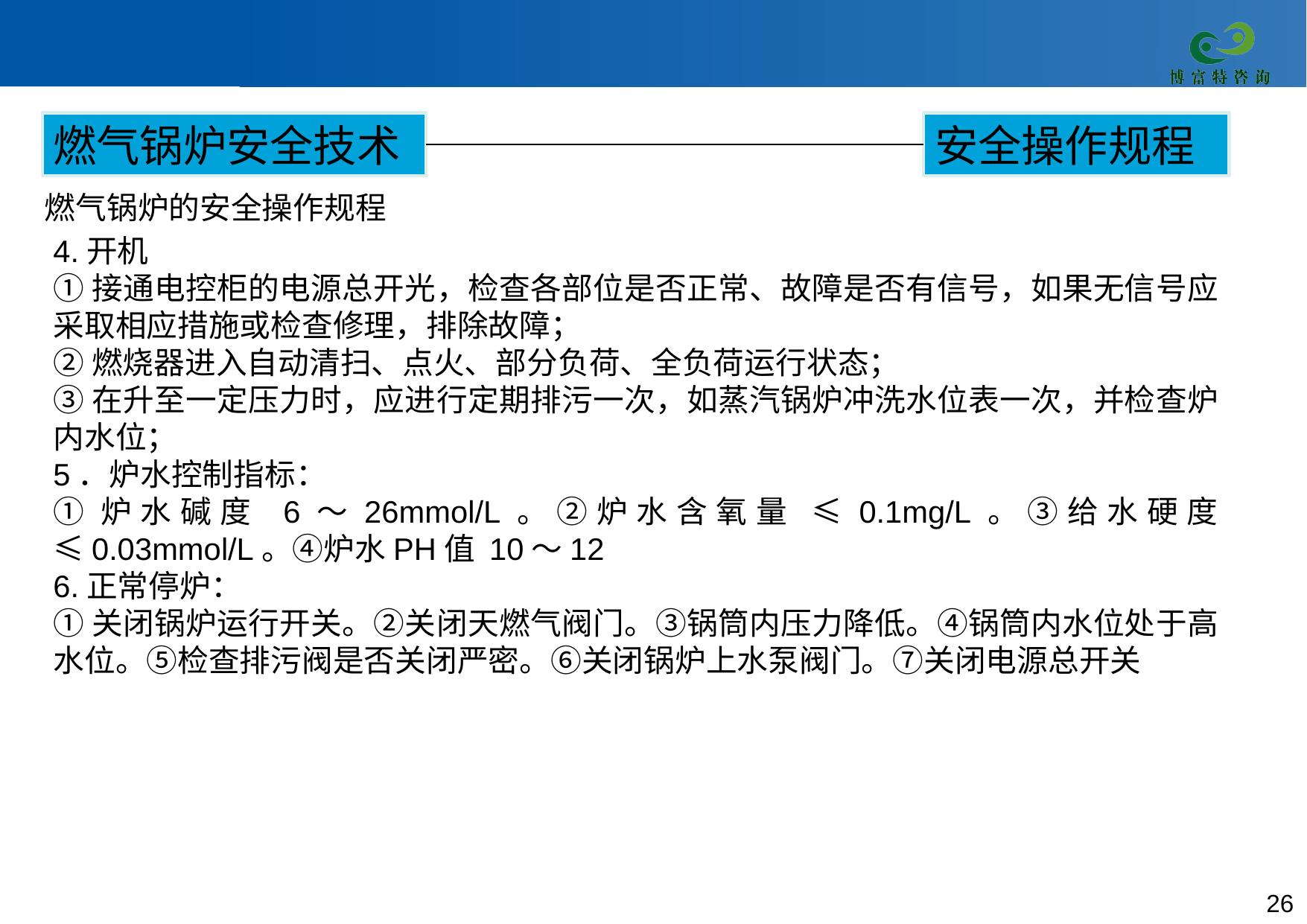

燃气锅炉安全技术
安全操作规程
燃气锅炉的安全操作规程
4.开机
①接通电控柜的电源总开光，检查各部位是否正常、故障是否有信号，如果无信号应采取相应措施或检查修理，排除故障；
②燃烧器进入自动清扫、点火、部分负荷、全负荷运行状态；
③在升至一定压力时，应进行定期排污一次，如蒸汽锅炉冲洗水位表一次，并检查炉内水位；
5．炉水控制指标：
①炉水碱度 6～26mmol/L。②炉水含氧量 ≤0.1mg/L。③给水硬度 ≤0.03mmol/L。④炉水PH值 10～12
6.正常停炉：
①关闭锅炉运行开关。②关闭天燃气阀门。③锅筒内压力降低。④锅筒内水位处于高水位。⑤检查排污阀是否关闭严密。⑥关闭锅炉上水泵阀门。⑦关闭电源总开关